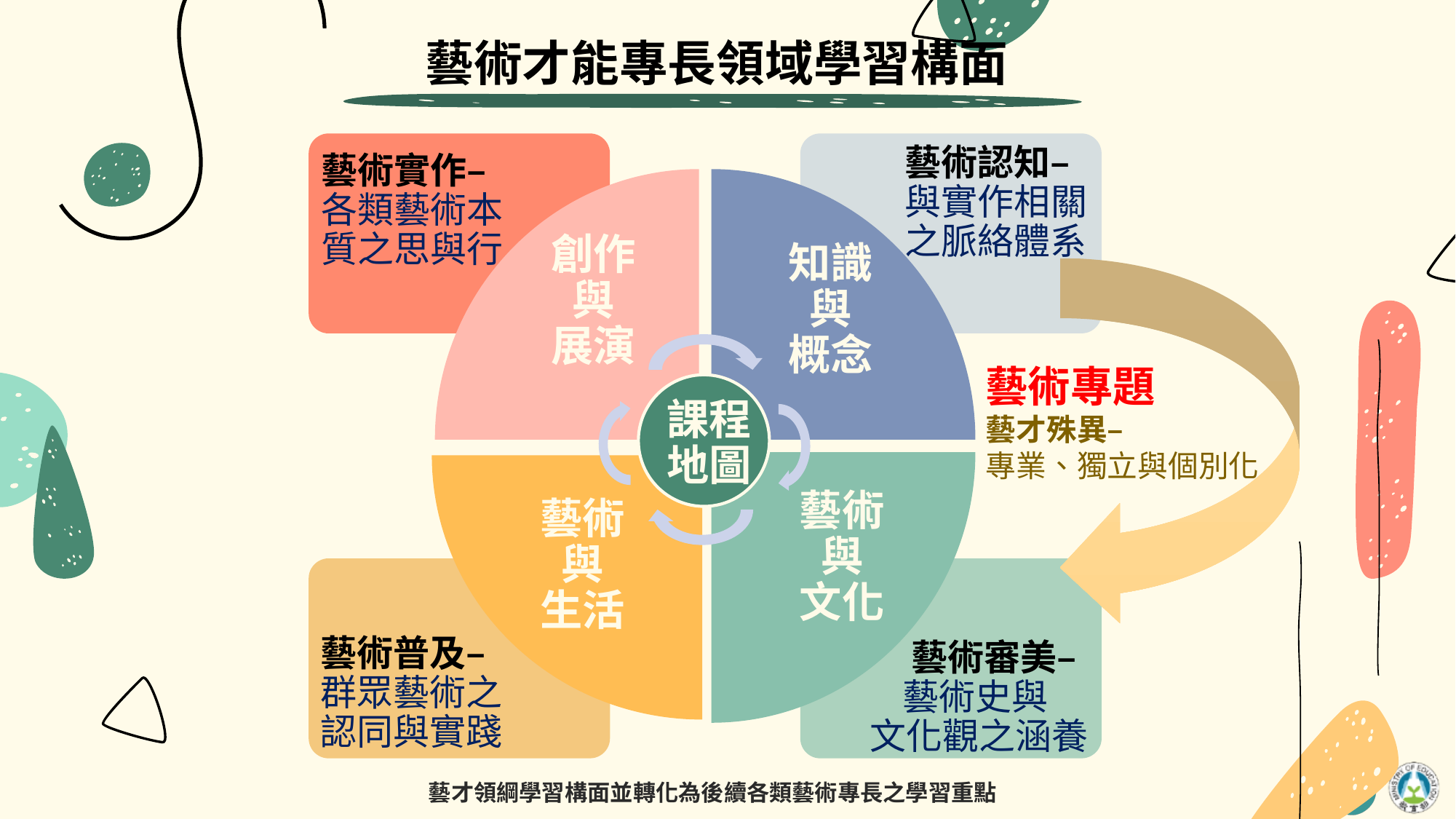

藝術才能專長領域學習構面

藝術認知–
與實作相關之脈絡體系
藝術實作–
各類藝術本
質之思與行

創作
與
展演
知識
與
概念

藝術
與
文化

藝術
與
生活

藝術普及–
群眾藝術之
認同與實踐
    藝術審美–
    藝術史與
文化觀之涵養

藝術專題
藝才殊異–
專業、獨立與個別化

課程
地圖

藝才領綱學習構面並轉化為後續各類藝術專長之學習重點